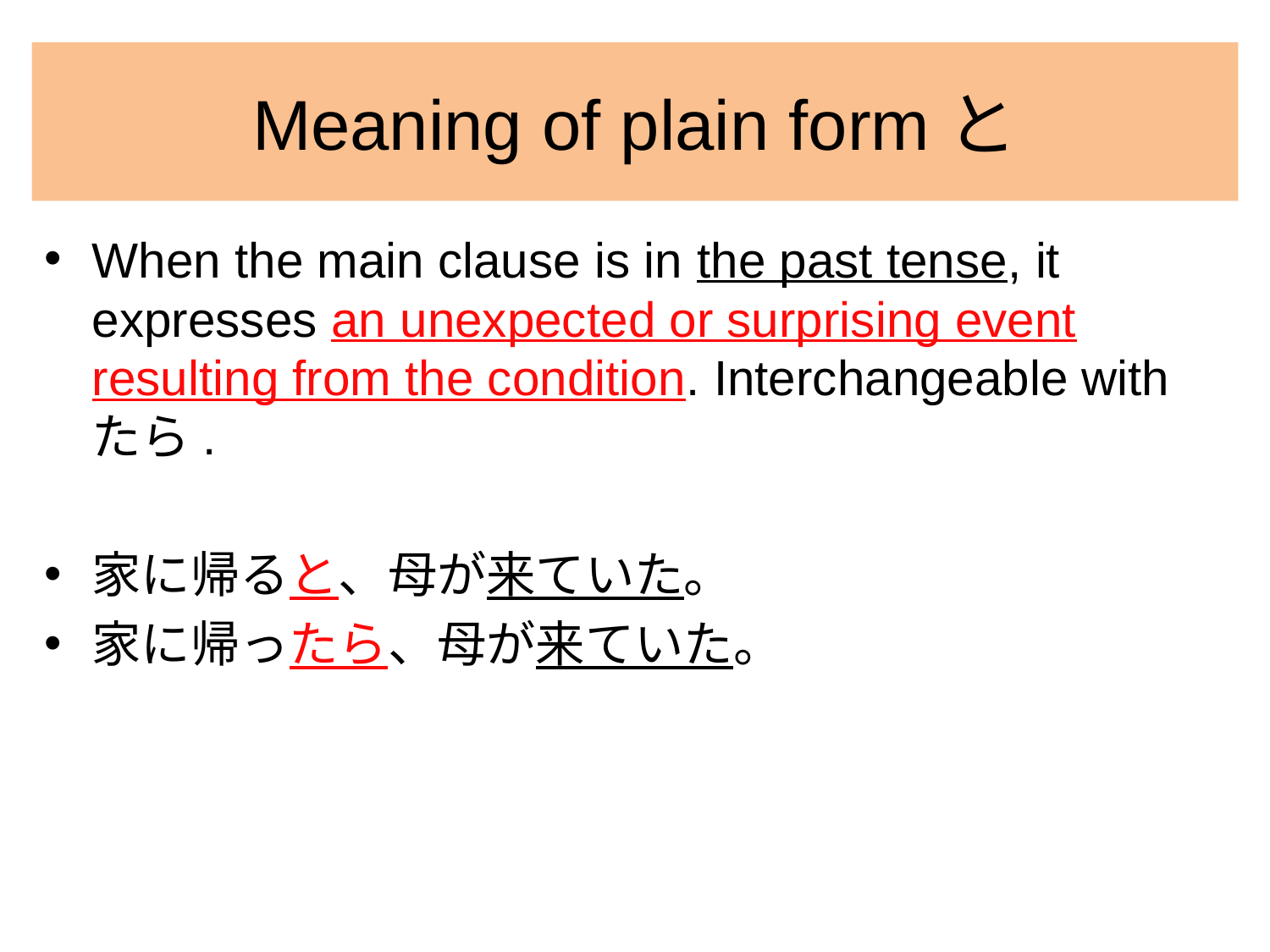

# Meaning of plain formと
When the main clause is in the past tense, it expresses an unexpected or surprising event resulting from the condition. Interchangeable with たら.

家に帰ると、母が来ていた。
家に帰ったら、母が来ていた。